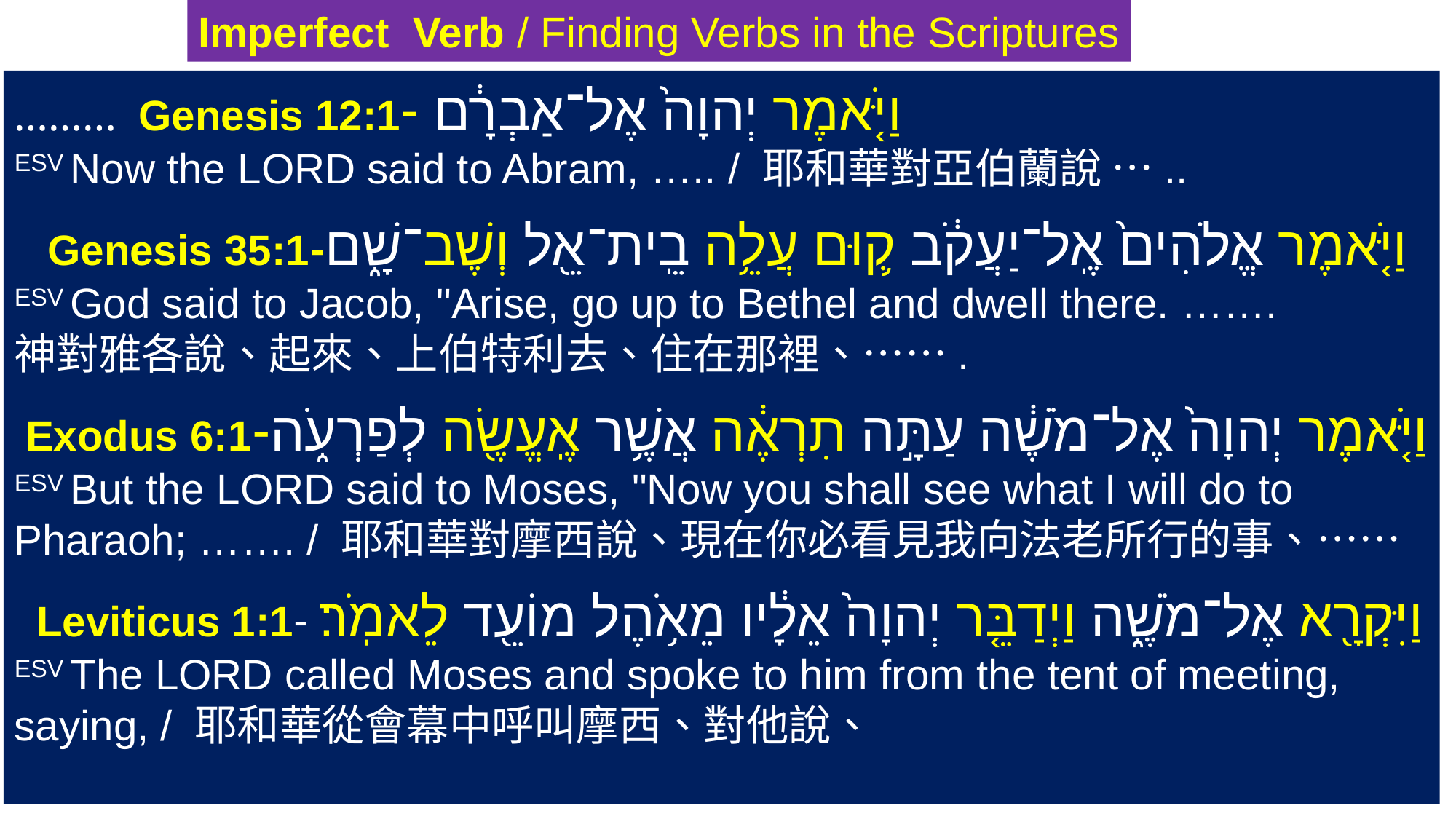

Imperfect  Verb / Finding Verbs in the Scriptures
‎וַיֹּ֤אמֶר יְהוָה֙ אֶל־אַבְרָ֔ם -Genesis 12:1  ………
ESV Now the LORD said to Abram, ….. / 耶和華對亞伯蘭說 …..

‎וַיֹּ֤אמֶר אֱלֹהִים֙ אֶֽל־יַעֲקֹ֔ב ק֛וּם עֲלֵ֥ה בֵֽית־אֵ֖ל וְשֶׁב־שָׁ֑ם-Genesis 35:1
ESV God said to Jacob, "Arise, go up to Bethel and dwell there. …….
神對雅各說、起來、上伯特利去、住在那裡、…….

‎וַיֹּ֤אמֶר יְהוָה֙ אֶל־מֹשֶׁ֔ה עַתָּ֣ה תִרְאֶ֔ה אֲשֶׁ֥ר אֶֽעֱשֶׂ֖ה לְפַרְעֹ֑ה-Exodus 6:1
ESV But the LORD said to Moses, "Now you shall see what I will do to Pharaoh; ……. / 耶和華對摩西說、現在你必看見我向法老所行的事、……

‎וַיִּקְרָ֖א אֶל־מֹשֶׁ֑ה וַיְדַבֵּ֤ר יְהוָה֙ אֵלָ֔יו מֵאֹ֥הֶל מוֹעֵ֖ד לֵאמֹֽר׃ -Leviticus 1:1
ESV The LORD called Moses and spoke to him from the tent of meeting, saying, / 耶和華從會幕中呼叫摩西、對他說、